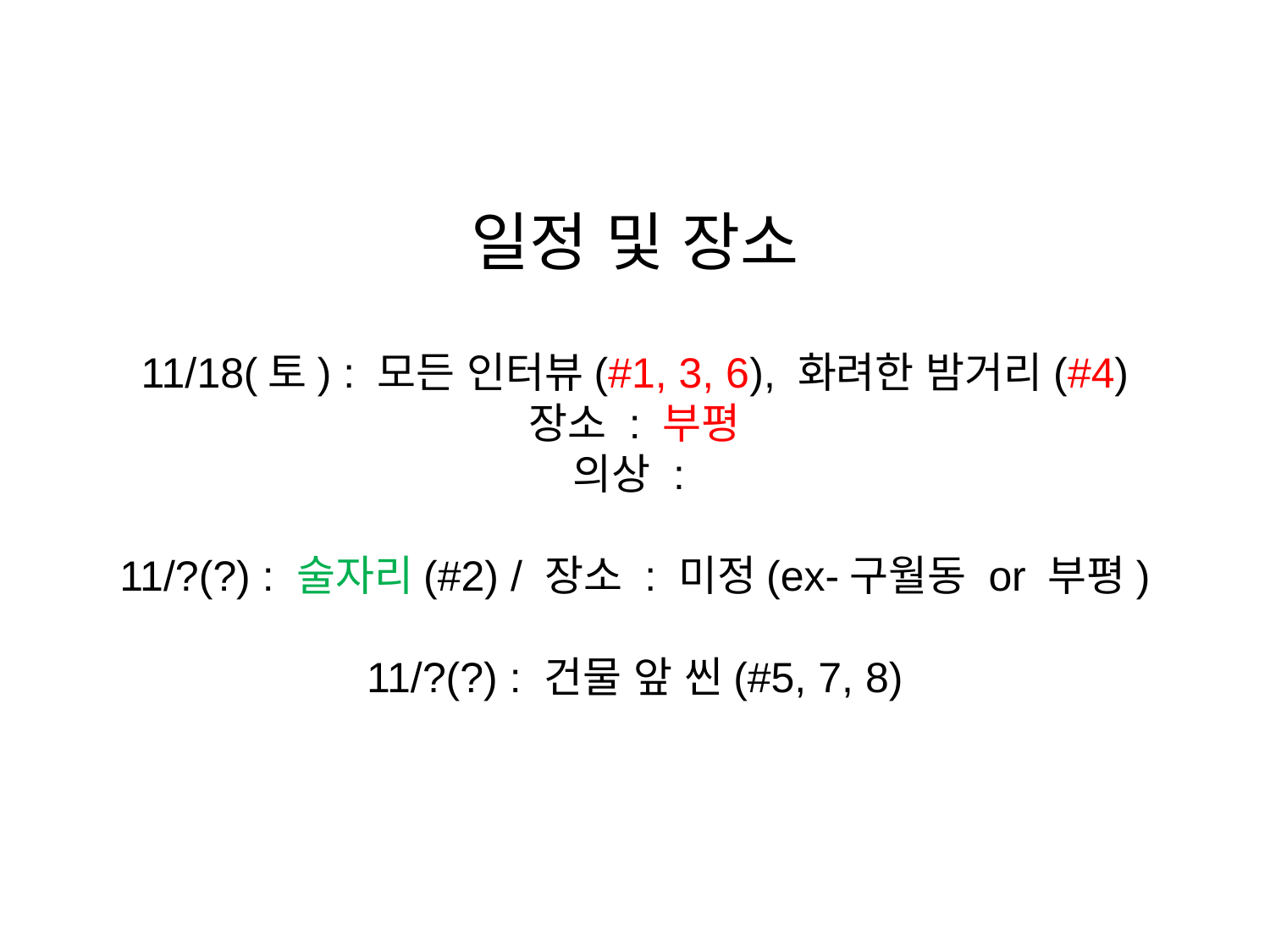

일정 및 장소

11/18(토) : 모든 인터뷰(#1, 3, 6), 화려한 밤거리(#4)
장소 : 부평
의상 :

11/?(?) : 술자리(#2) / 장소 : 미정(ex-구월동 or 부평)

11/?(?) : 건물 앞 씬(#5, 7, 8)